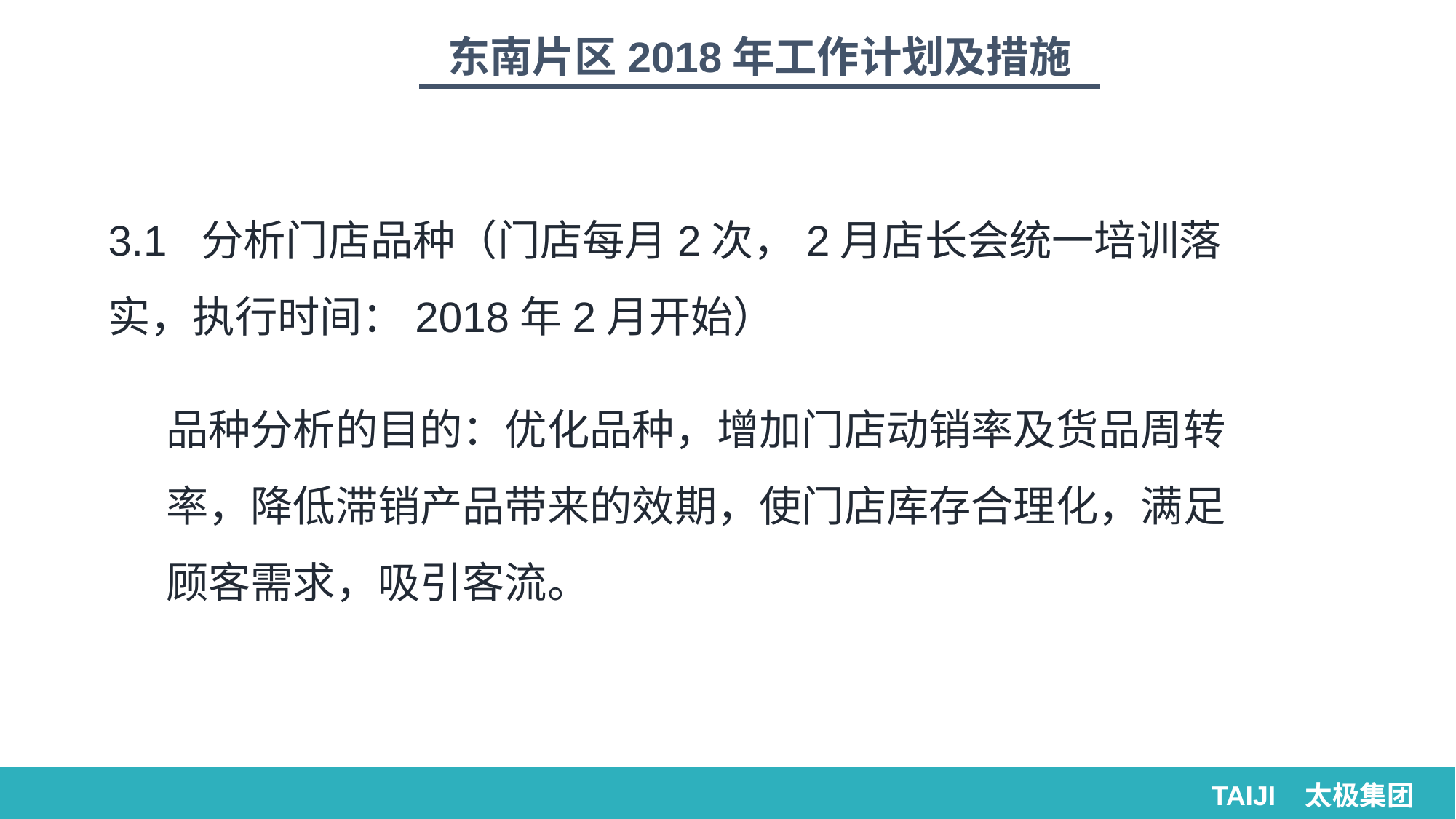

东南片区2018年工作计划及措施

3.1  分析门店品种（门店每月2次，2月店长会统一培训落实，执行时间：2018年2月开始）

品种分析的目的：优化品种，增加门店动销率及货品周转率，降低滞销产品带来的效期，使门店库存合理化，满足顾客需求，吸引客流。

TAIJI   太极集团